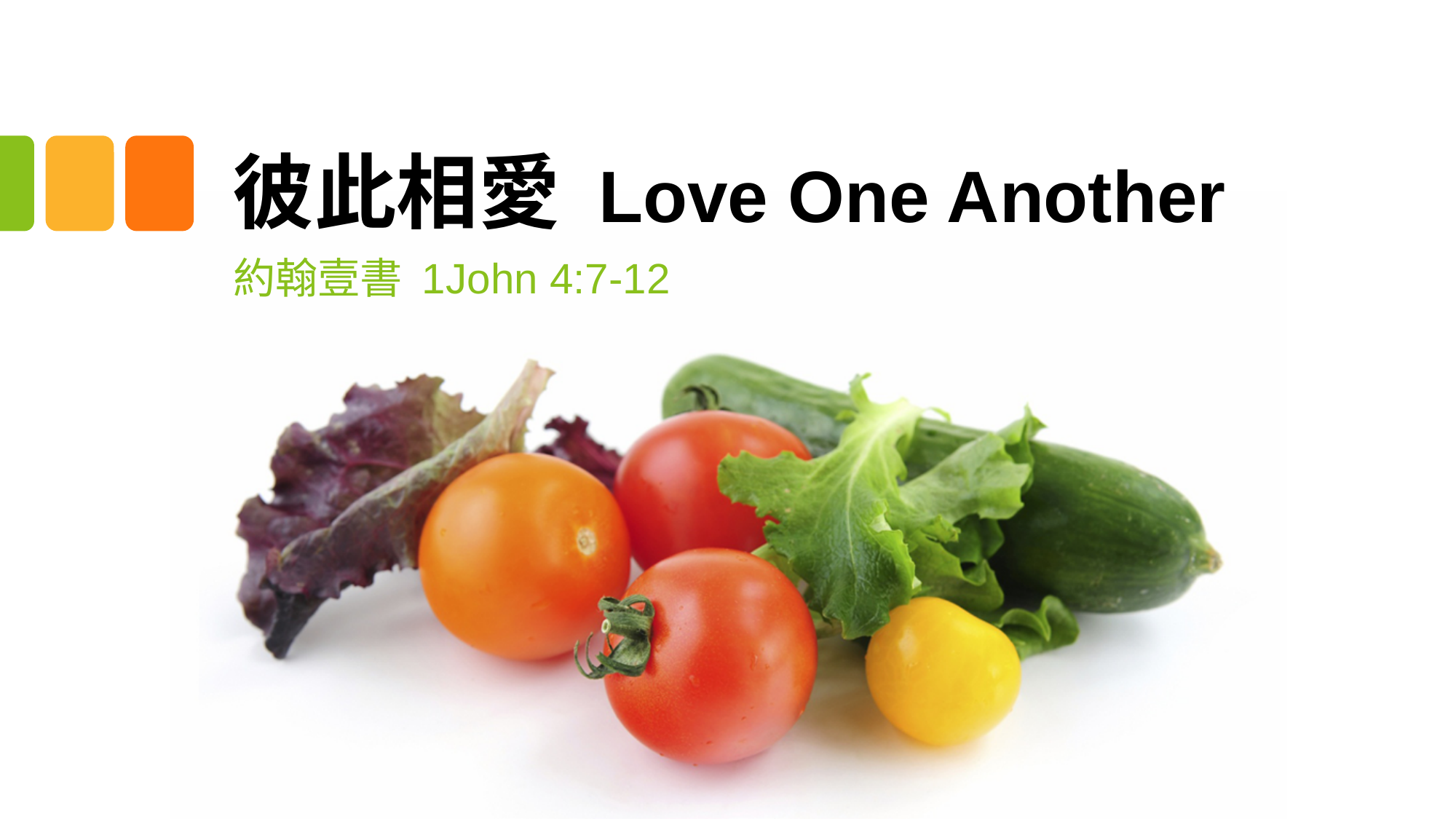

# 彼此相愛 Love One Another
約翰壹書 1John 4:7-12